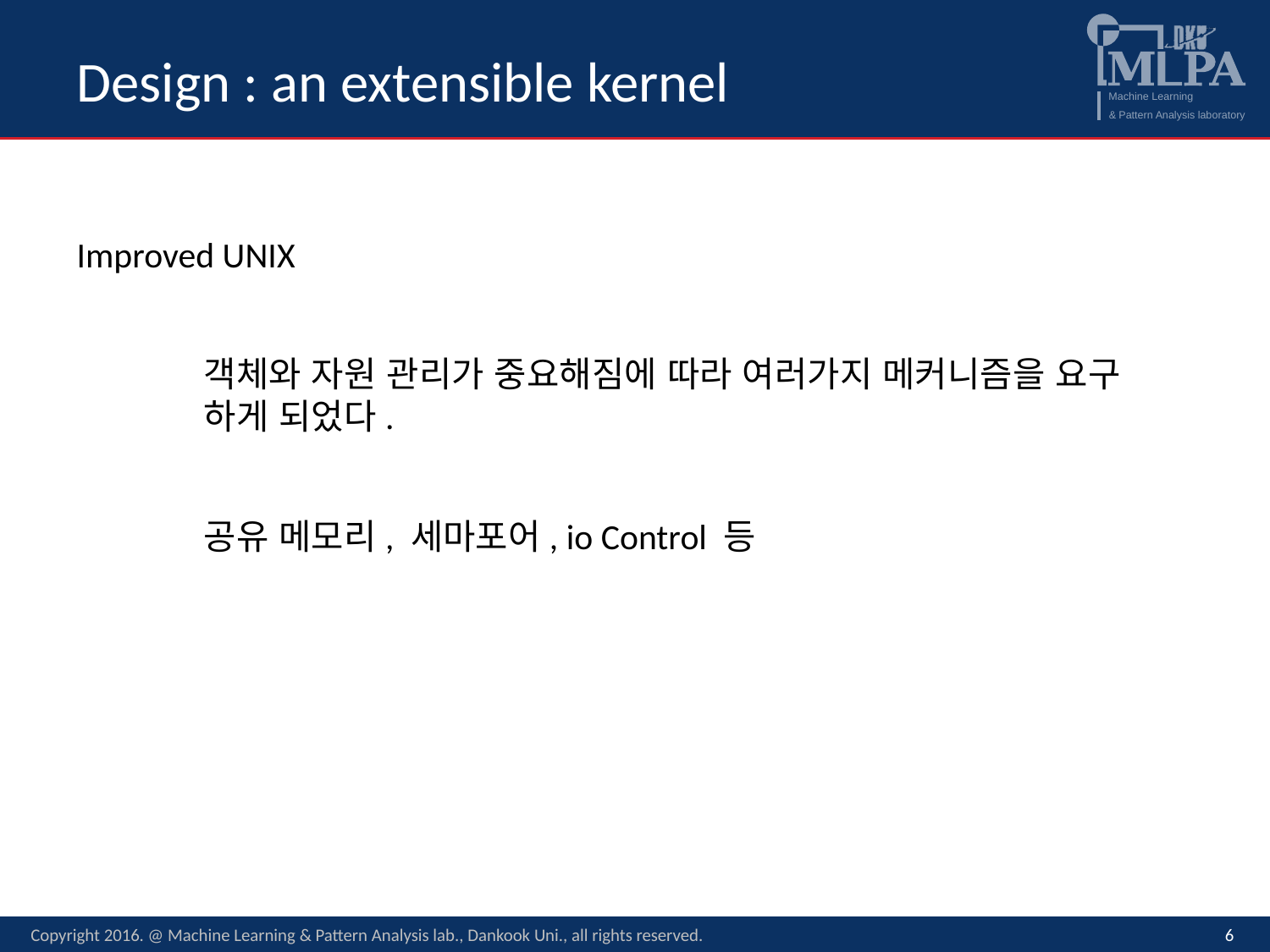

# Design : an extensible kernel

Improved UNIX

	객체와 자원 관리가 중요해짐에 따라 여러가지 메커니즘을 요구	하게 되었다.

	공유 메모리, 세마포어, io Control 등

Copyright 2016. @ Machine Learning & Pattern Analysis lab., Dankook Uni., all rights reserved.
6